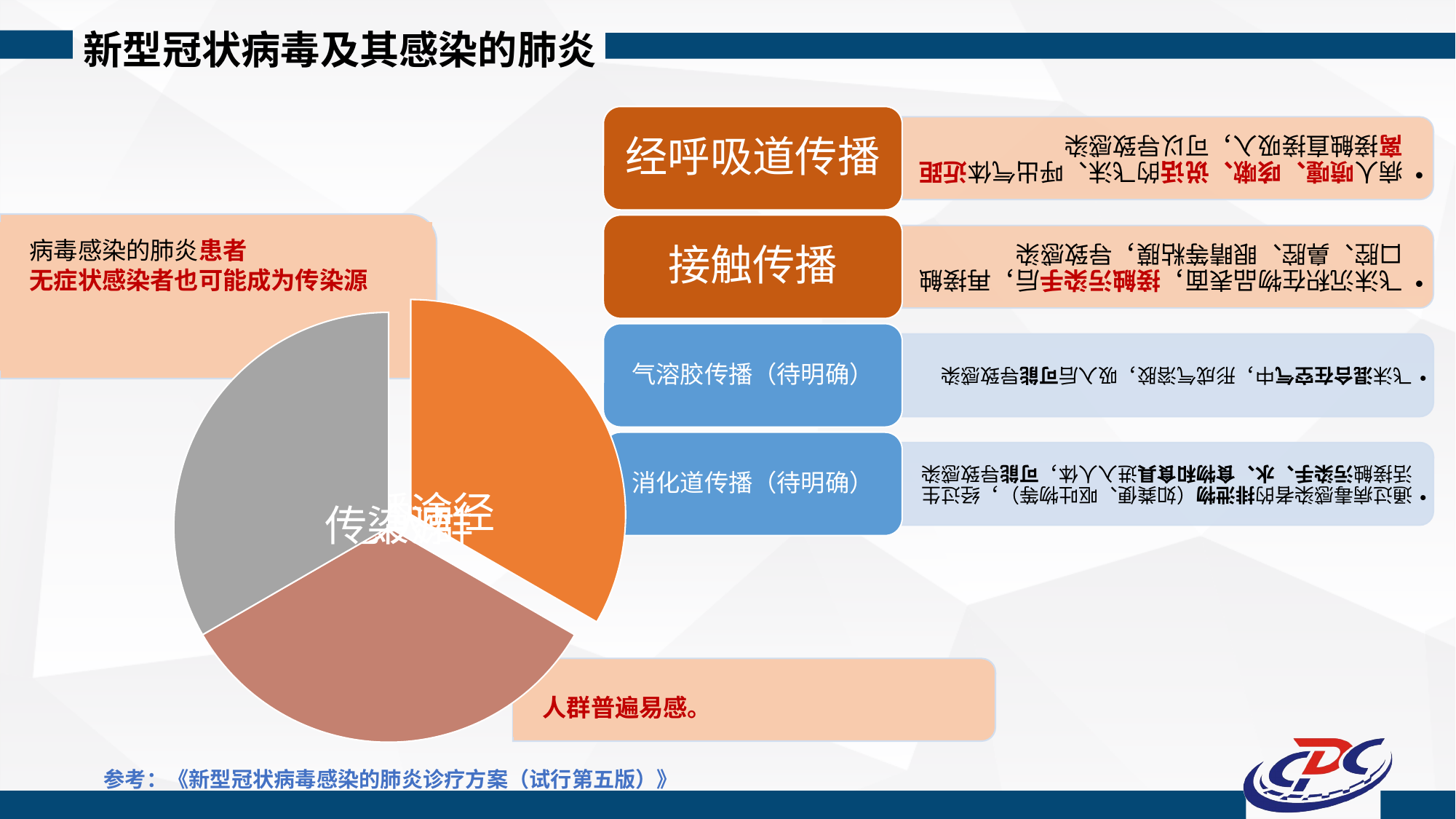

新型冠状病毒及其感染的肺炎

病人喷嚏、咳嗽、说话的飞沫、呼出气体近距离接触直接吸入，可以导致感染
经呼吸道传播
飞沫沉积在物品表面，接触污染手后，再接触口腔、鼻腔、眼睛等粘膜，导致感染
接触传播
飞沫混合在空气中，形成气溶胶，吸入后可能导致感染
气溶胶传播（待明确）
通过病毒感染者的排泄物（如粪便、呕吐物等），经过生活接触污染手、水、食物和食具进入人体，可能导致感染
消化道传播（待明确）

病毒感染的肺炎患者
无症状感染者也可能成为传染源

传播途径
易感人群
传染源

人群普遍易感。
参考：《新型冠状病毒感染的肺炎诊疗方案（试行第五版）》